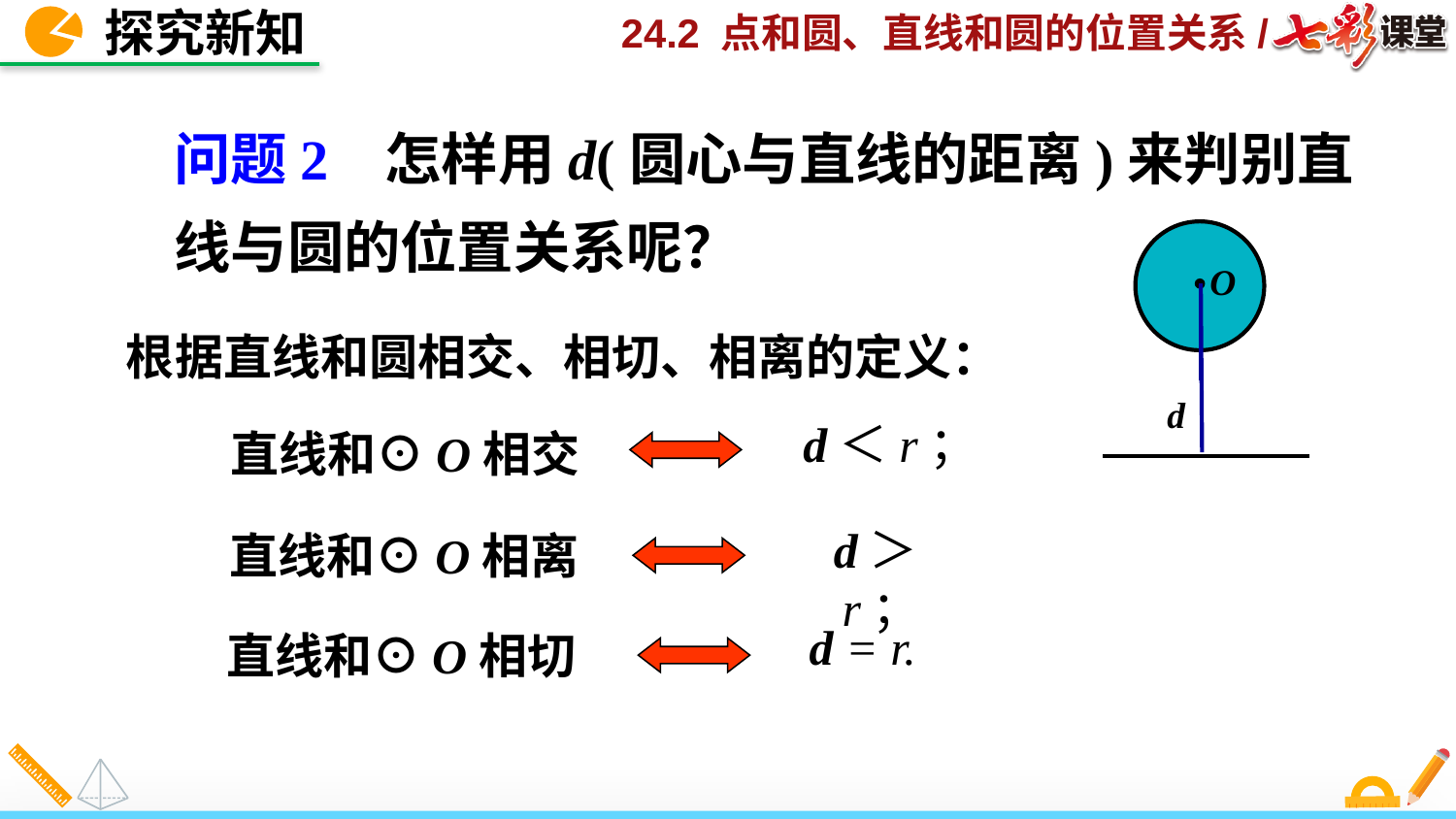

探究新知

问题2   怎样用d(圆心与直线的距离)来判别直线与圆的位置关系呢？

O

根据直线和圆相交、相切、相离的定义：
d
d＜r；
    直线和⊙O相交

d＞r；
     直线和⊙O相离

d = r.
直线和⊙O相切